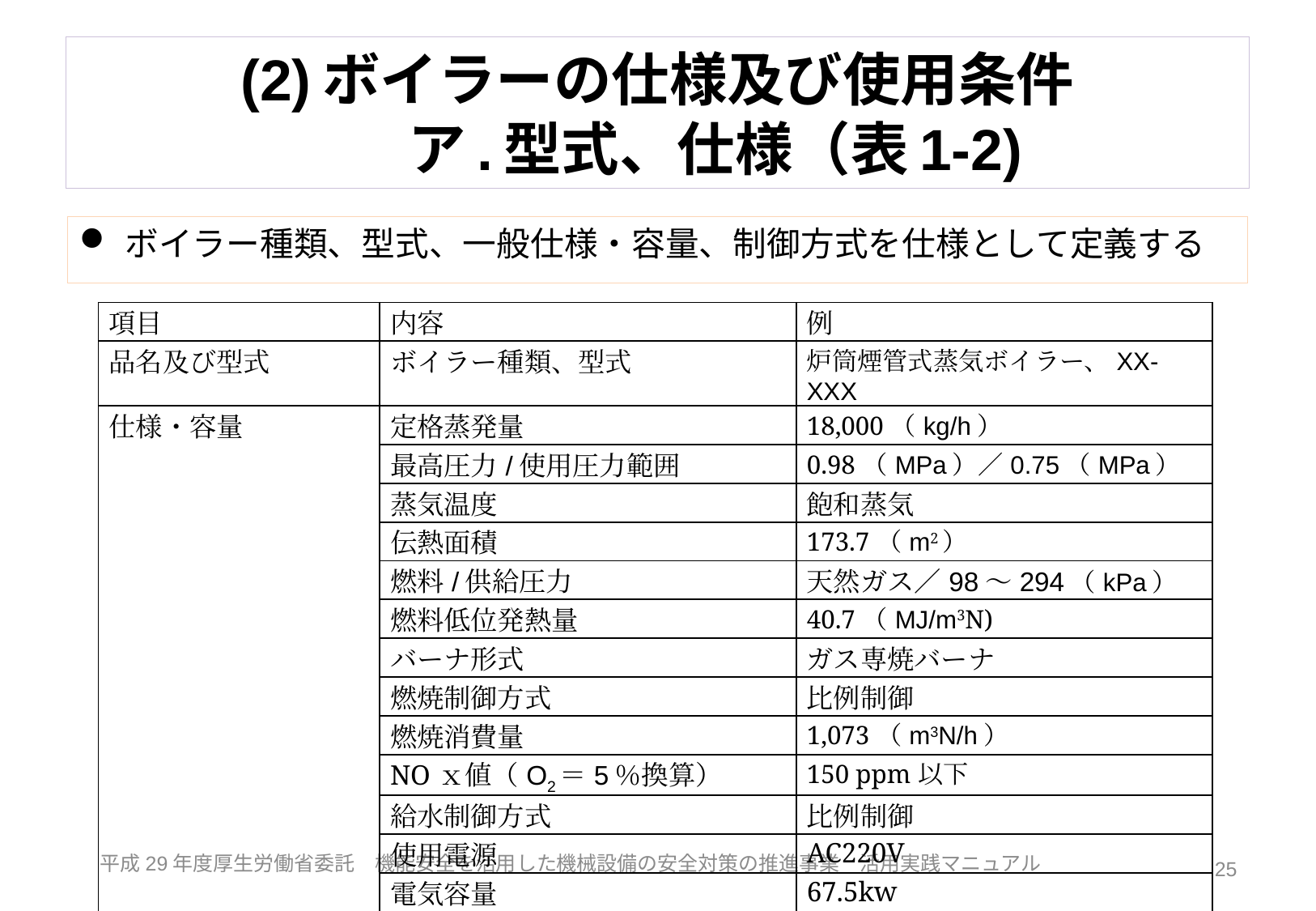

# (2)ボイラーの仕様及び使用条件 　　ア.型式、仕様（表1-2)
ボイラー種類、型式、一般仕様・容量、制御方式を仕様として定義する
| 項目 | 内容 | 例 |
| --- | --- | --- |
| 品名及び型式 | ボイラー種類、型式 | 炉筒煙管式蒸気ボイラー、XX-XXX |
| 仕様・容量 | 定格蒸発量 | 18,000（kg/h） |
|  | 最高圧力/使用圧力範囲 | 0.98（MPa）／0.75（MPa） |
|  | 蒸気温度 | 飽和蒸気 |
|  | 伝熱面積 | 173.7（m2） |
|  | 燃料/供給圧力 | 天然ガス／98～294（kPa） |
|  | 燃料低位発熱量 | 40.7（MJ/m3N) |
|  | バーナ形式 | ガス専焼バーナ |
|  | 燃焼制御方式 | 比例制御 |
|  | 燃焼消費量 | 1,073（m3N/h） |
|  | NOｘ値（O2＝5％換算） | 150 ppm以下 |
|  | 給水制御方式 | 比例制御 |
|  | 使用電源 | AC220V |
|  | 電気容量 | 67.5kw |
25
平成29年度厚生労働省委託　機能安全を活用した機械設備の安全対策の推進事業　活用実践マニュアル